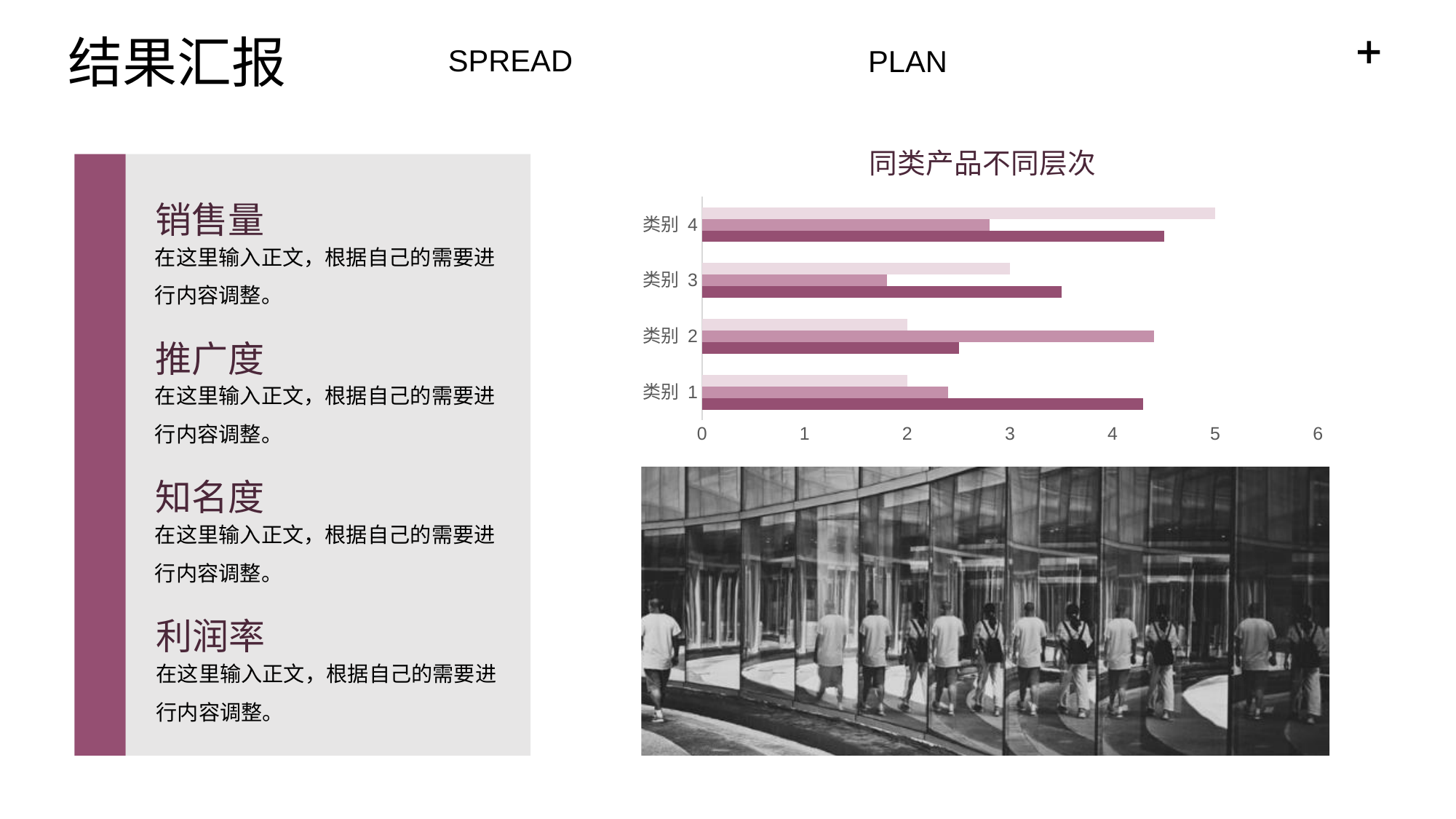

结果汇报
SPREAD
PLAN

### Chart: 同类产品不同层次

| Category | 系列 1 | 系列 2 | 系列 3 |
|---|---|---|---|
| 类别 1 | 4.3 | 2.4 | 2.0 |
| 类别 2 | 2.5 | 4.4 | 2.0 |
| 类别 3 | 3.5 | 1.8 | 3.0 |
| 类别 4 | 4.5 | 2.8 | 5.0 |

销售量
在这里输入正文，根据自己的需要进行内容调整。
推广度
在这里输入正文，根据自己的需要进行内容调整。

知名度
在这里输入正文，根据自己的需要进行内容调整。
利润率
在这里输入正文，根据自己的需要进行内容调整。